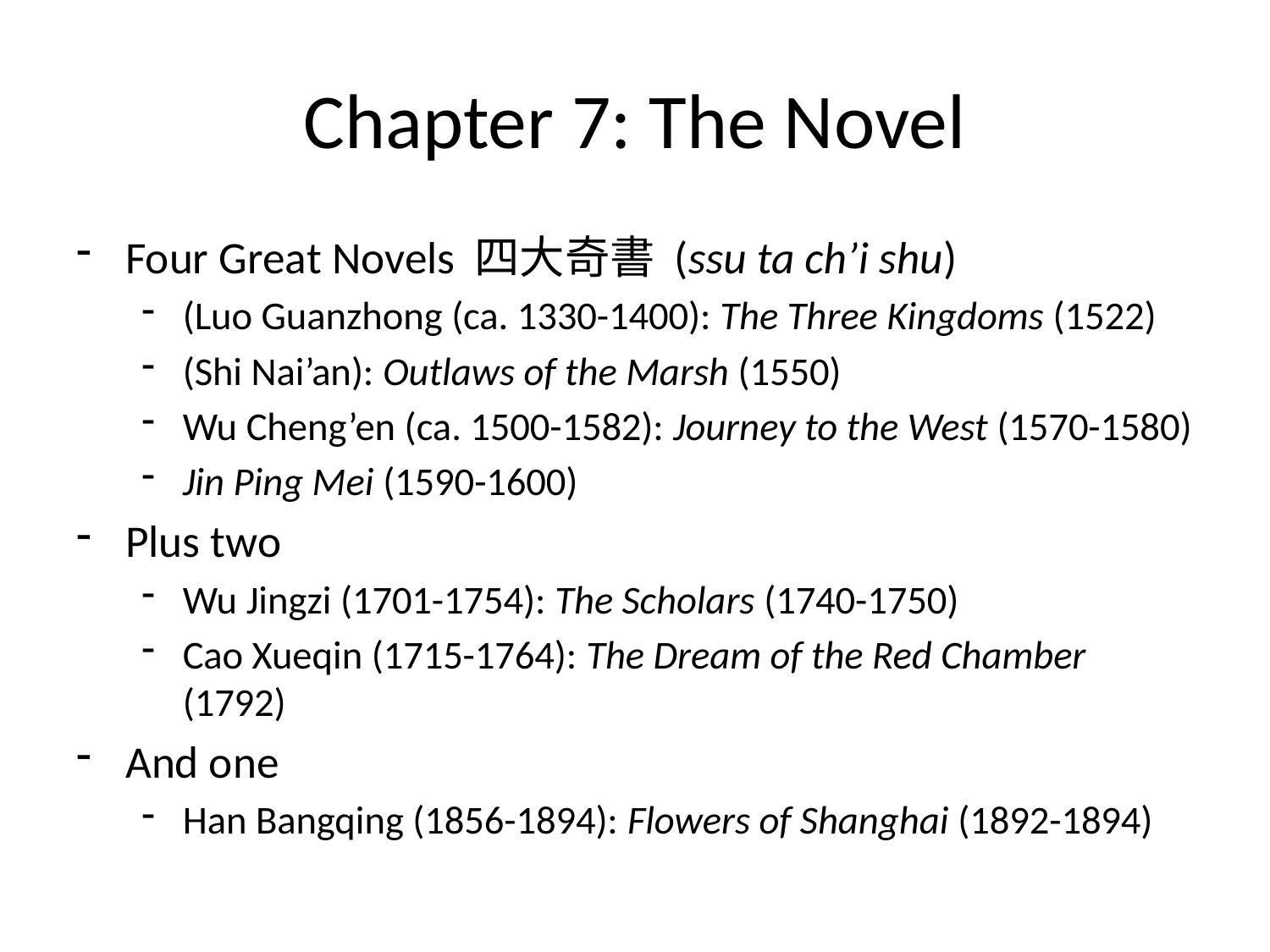

# Chapter 7: The Novel
Four Great Novels 四大奇書 (ssu ta ch’i shu)
(Luo Guanzhong (ca. 1330-1400): The Three Kingdoms (1522)
(Shi Nai’an): Outlaws of the Marsh (1550)
Wu Cheng’en (ca. 1500-1582): Journey to the West (1570-1580)
Jin Ping Mei (1590-1600)
Plus two
Wu Jingzi (1701-1754): The Scholars (1740-1750)
Cao Xueqin (1715-1764): The Dream of the Red Chamber (1792)
And one
Han Bangqing (1856-1894): Flowers of Shanghai (1892-1894)